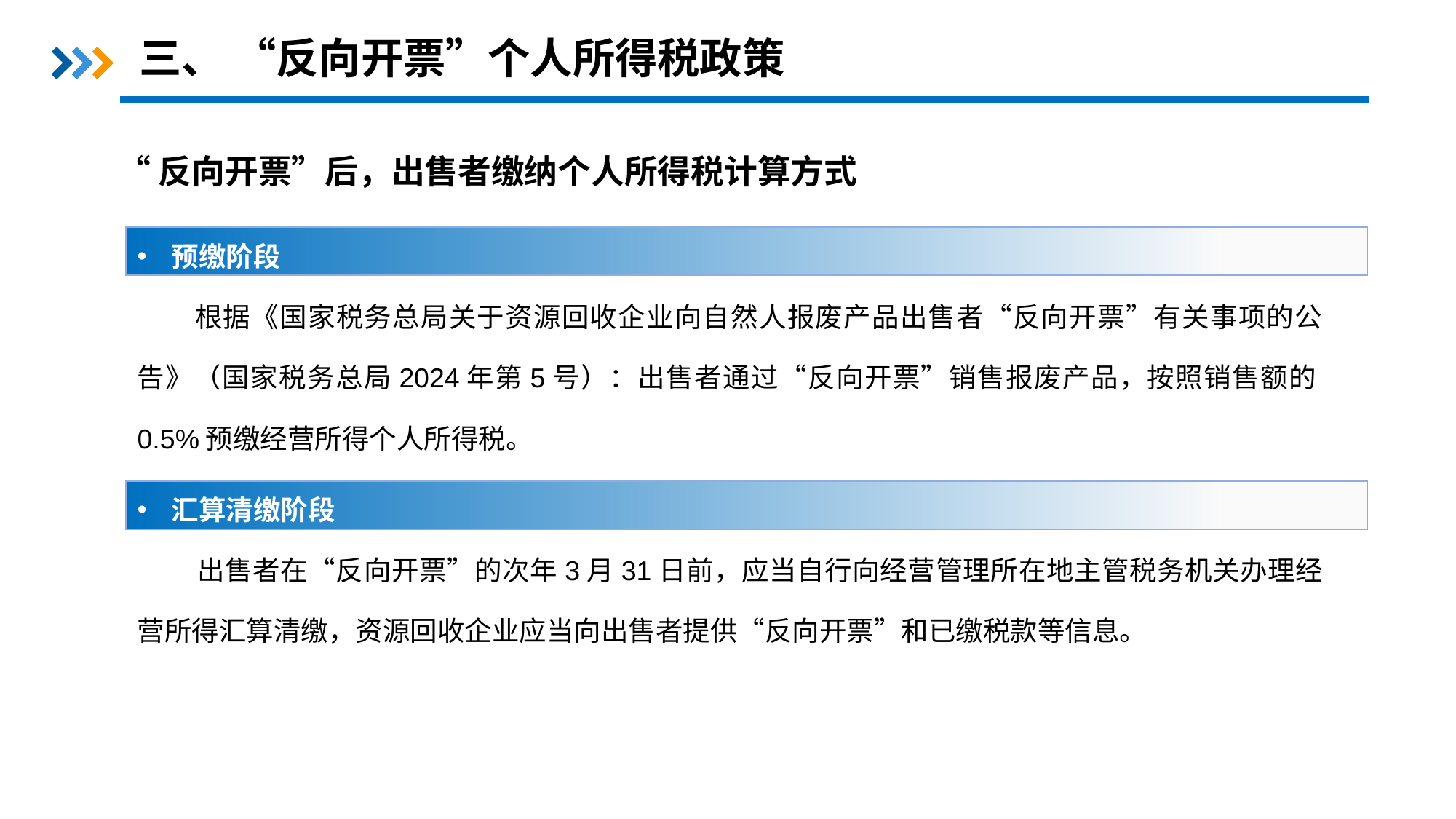

三、 “反向开票”个人所得税政策

“反向开票”后，出售者缴纳个人所得税计算方式
预缴阶段
       根据《国家税务总局关于资源回收企业向自然人报废产品出售者“反向开票”有关事项的公告》（国家税务总局2024年第5号）：出售者通过“反向开票”销售报废产品，按照销售额的0.5%预缴经营所得个人所得税。

汇算清缴阶段
        出售者在“反向开票”的次年3月31日前，应当自行向经营管理所在地主管税务机关办理经营所得汇算清缴，资源回收企业应当向出售者提供“反向开票”和已缴税款等信息。